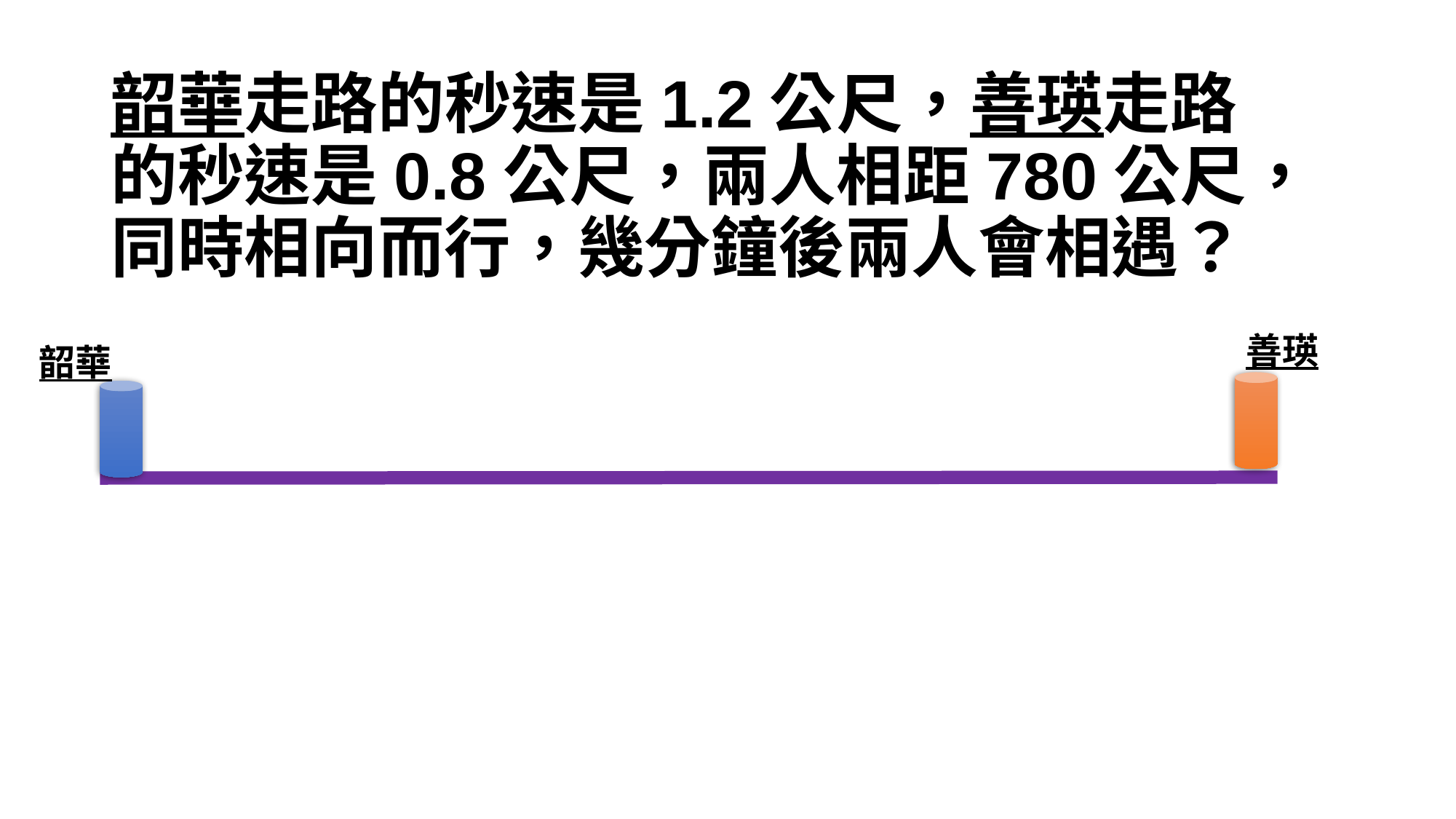

# 韶華走路的秒速是1.2公尺，善瑛走路的秒速是0.8公尺，兩人相距780公尺，同時相向而行，幾分鐘後兩人會相遇？
善瑛
韶華